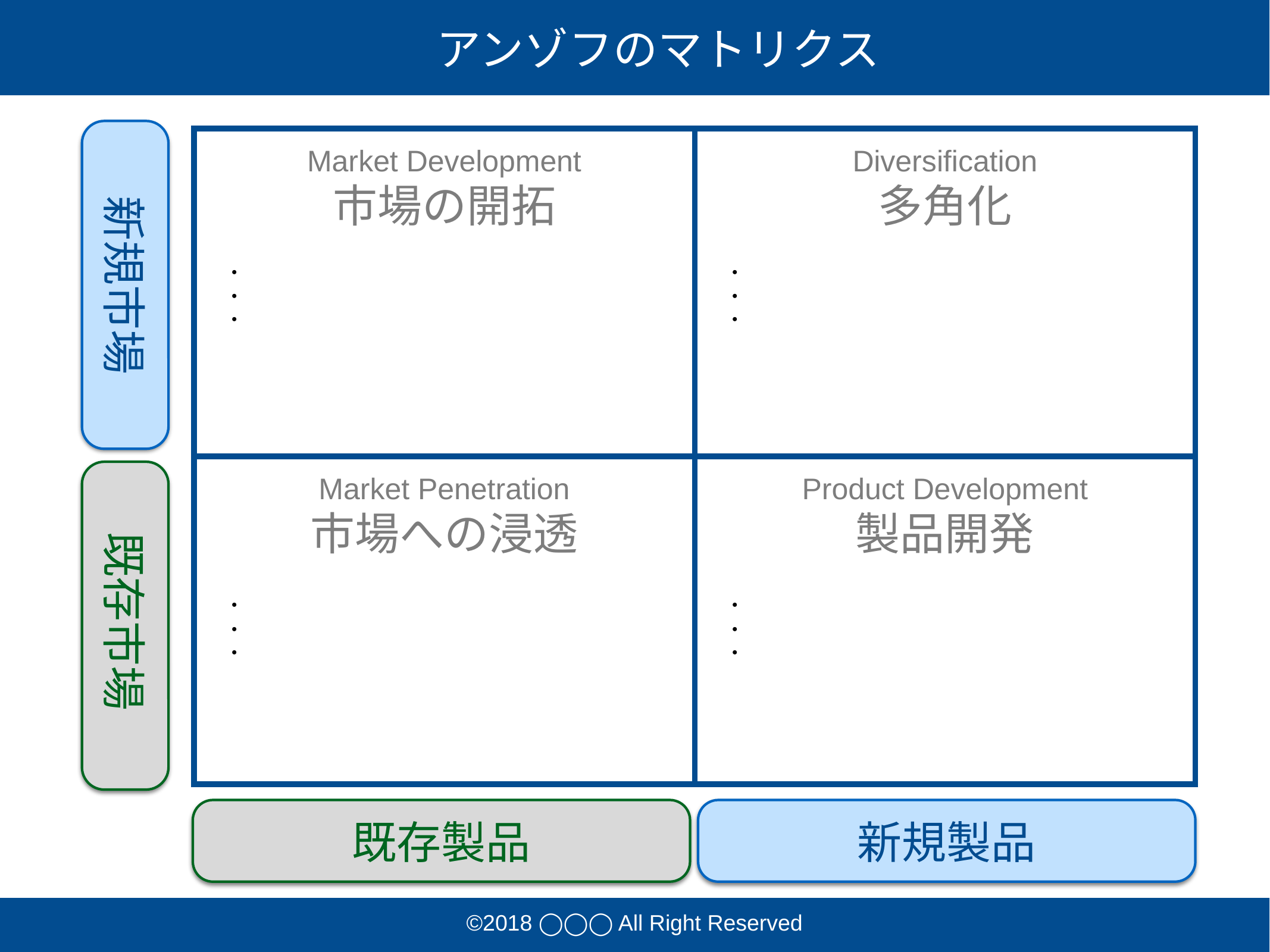

アンゾフのマトリクス

Market Development
市場の開拓
Diversification
多角化
新規市場
・
・
・
・
・
・

Market Penetration
市場への浸透
Product Development
製品開発
既存市場
・
・
・
・
・
・

既存製品
新規製品

©2018 ◯◯◯ All Right Reserved